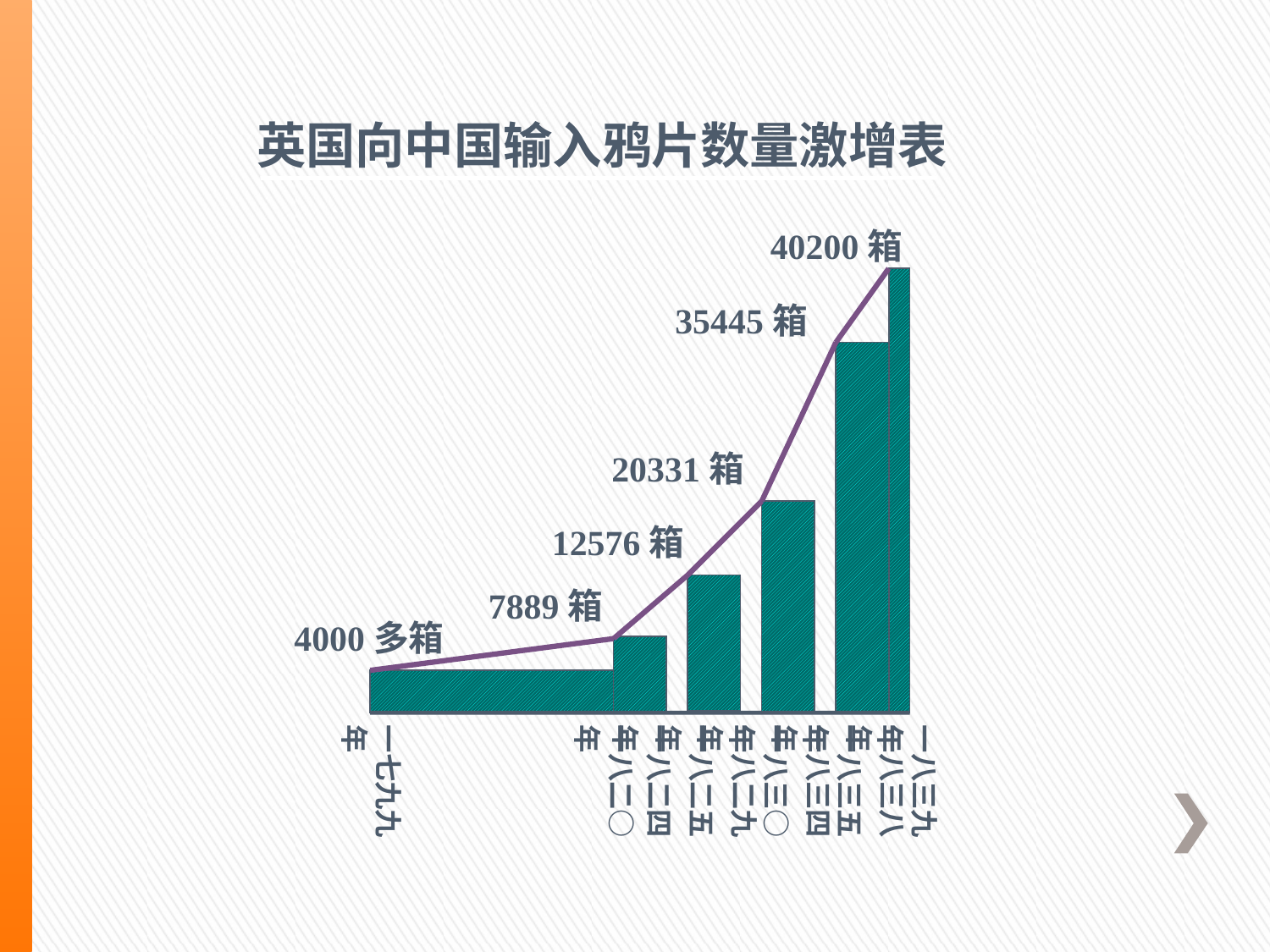

英国向中国输入鸦片数量激增表

40200箱

35445箱

20331箱

12576箱

7889箱
4000多箱

一七九九年

一八二○年
一八二四年
一八二五年
一八二九年
一八三○年
一八三四年
一八三五年
一八三八年
一八三九年